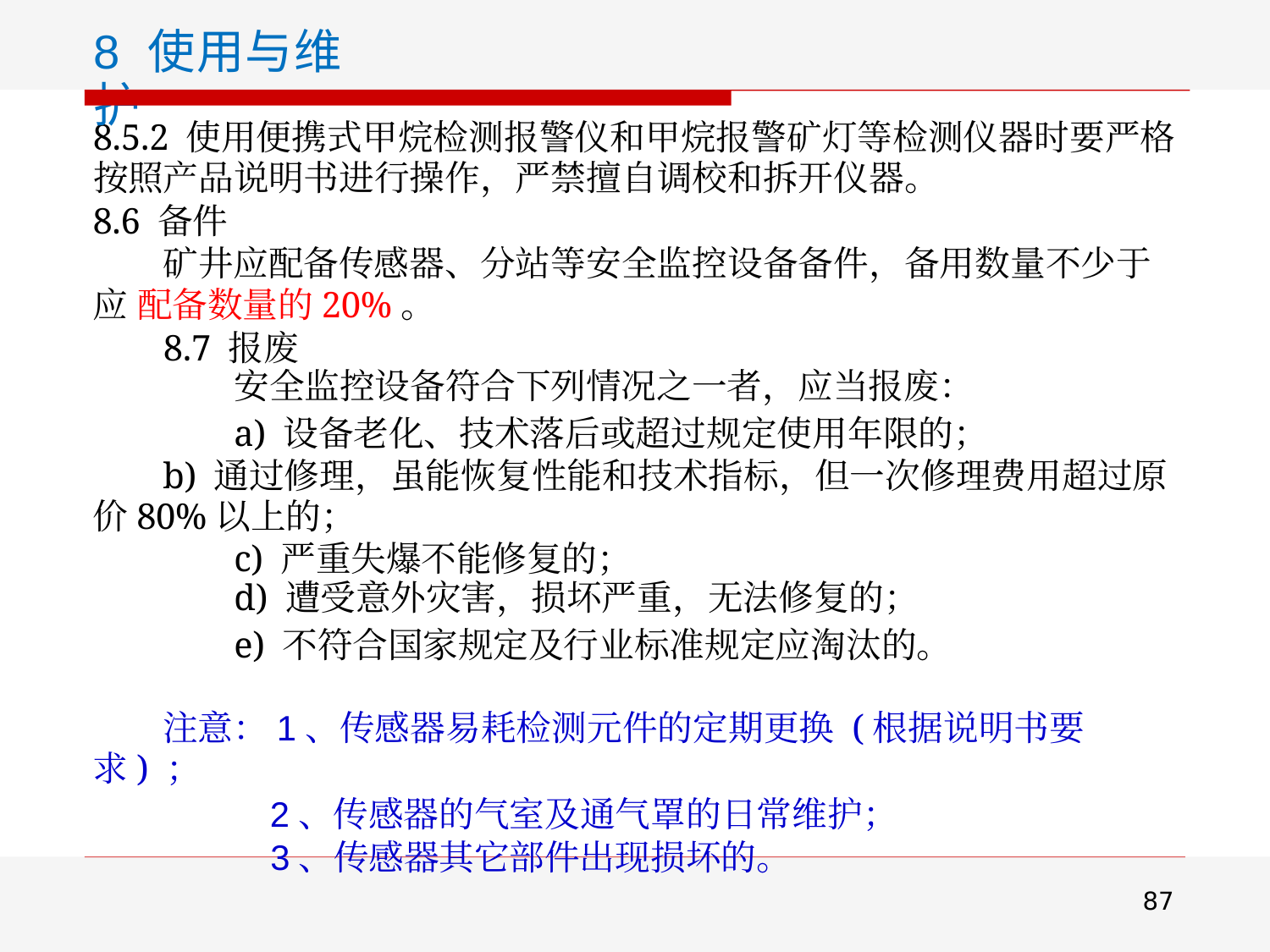

8 使用与维护

8.5.2 使用便携式甲烷检测报警仪和甲烷报警矿灯等检测仪器时要严格 按照产品说明书进行操作，严禁擅自调校和拆开仪器。
8.6 备件
矿井应配备传感器、分站等安全监控设备备件，备用数量不少于应 配备数量的20%。
8.7 报废
安全监控设备符合下列情况之一者，应当报废：
a) 设备老化、技术落后或超过规定使用年限的；
b) 通过修理，虽能恢复性能和技术指标，但一次修理费用超过原 价80%以上的；
c) 严重失爆不能修复的；
d) 遭受意外灾害，损坏严重，无法修复的；
e) 不符合国家规定及行业标准规定应淘汰的。

注意：1、传感器易耗检测元件的定期更换 (根据说明书要求) ；
2、传感器的气室及通气罩的日常维护；
3、传感器其它部件出现损坏的。

87